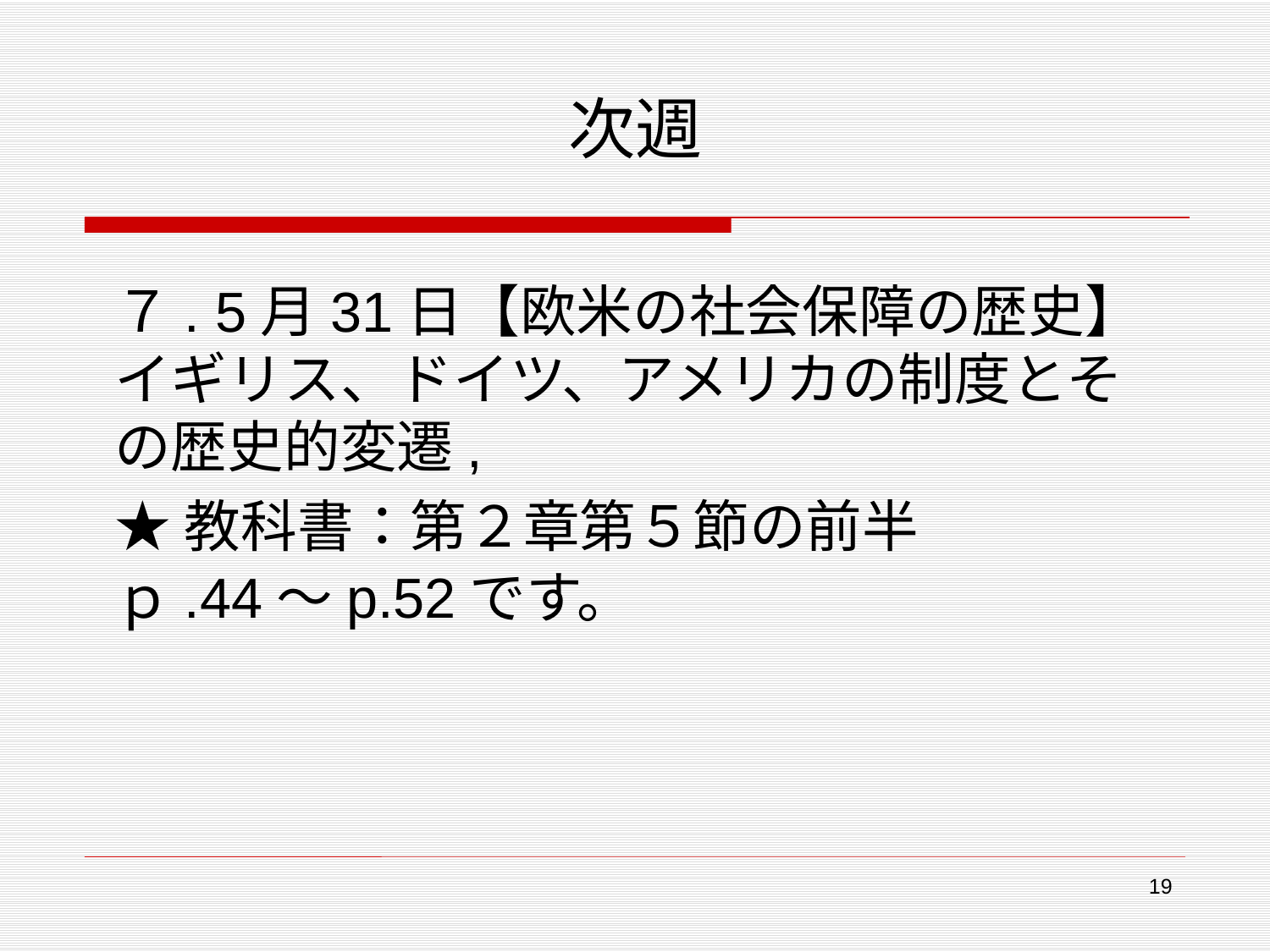

# 次週
７. 5月31日【欧米の社会保障の歴史】イギリス、ドイツ、アメリカの制度とその歴史的変遷,
★教科書：第２章第５節の前半
ｐ.44～p.52です。

19